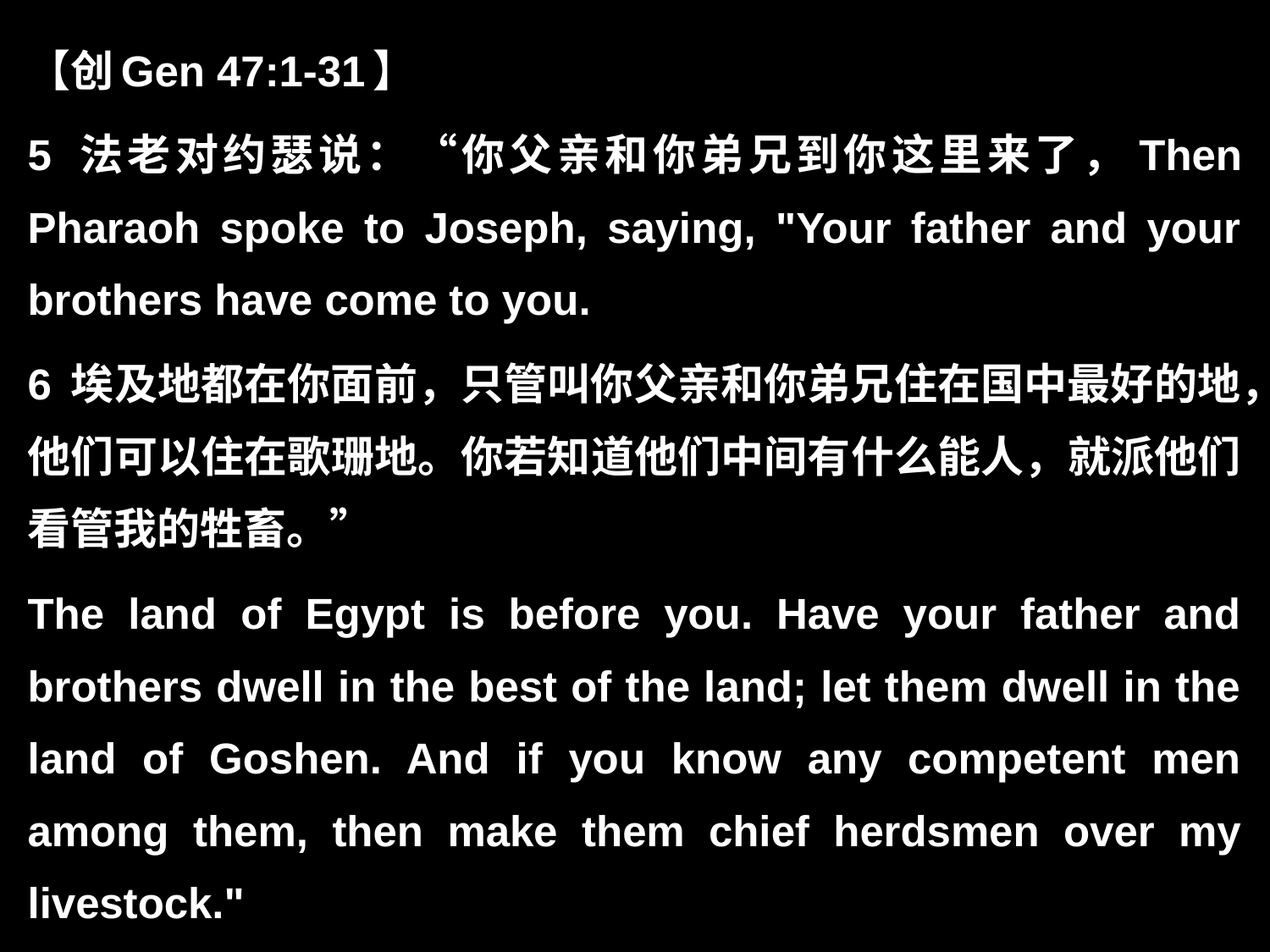

【创Gen 47:1-31】
5 法老对约瑟说：“你父亲和你弟兄到你这里来了，Then Pharaoh spoke to Joseph, saying, "Your father and your brothers have come to you.
6 埃及地都在你面前，只管叫你父亲和你弟兄住在国中最好的地，他们可以住在歌珊地。你若知道他们中间有什么能人，就派他们看管我的牲畜。”
The land of Egypt is before you. Have your father and brothers dwell in the best of the land; let them dwell in the land of Goshen. And if you know any competent men among them, then make them chief herdsmen over my livestock."